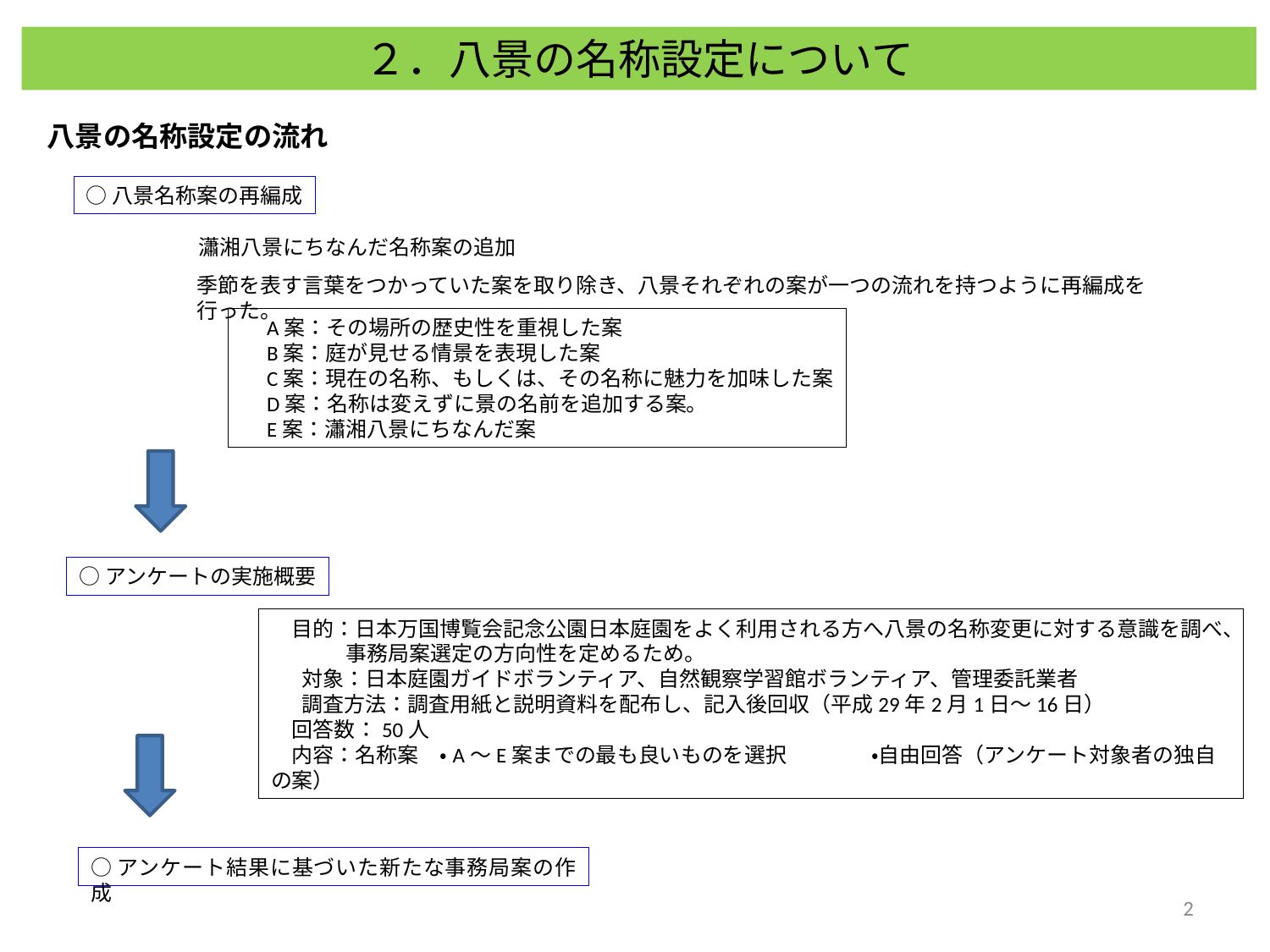

２．八景の名称設定について
八景の名称設定の流れ
○八景名称案の再編成
瀟湘八景にちなんだ名称案の追加
季節を表す言葉をつかっていた案を取り除き、八景それぞれの案が一つの流れを持つように再編成を行った。
　A案：その場所の歴史性を重視した案
　B案：庭が見せる情景を表現した案
　C案：現在の名称、もしくは、その名称に魅力を加味した案
　D案：名称は変えずに景の名前を追加する案。
　E案：瀟湘八景にちなんだ案

○アンケートの実施概要
　目的：日本万国博覧会記念公園日本庭園をよく利用される方へ八景の名称変更に対する意識を調べ、事務局案選定の方向性を定めるため。
 　対象：日本庭園ガイドボランティア、自然観察学習館ボランティア、管理委託業者
 　調査方法：調査用紙と説明資料を配布し、記入後回収（平成29年2月1日〜16日）
　回答数：50人
　内容：名称案　・A〜E案までの最も良いものを選択　　　　・自由回答（アンケート対象者の独自の案）

○アンケート結果に基づいた新たな事務局案の作成
2